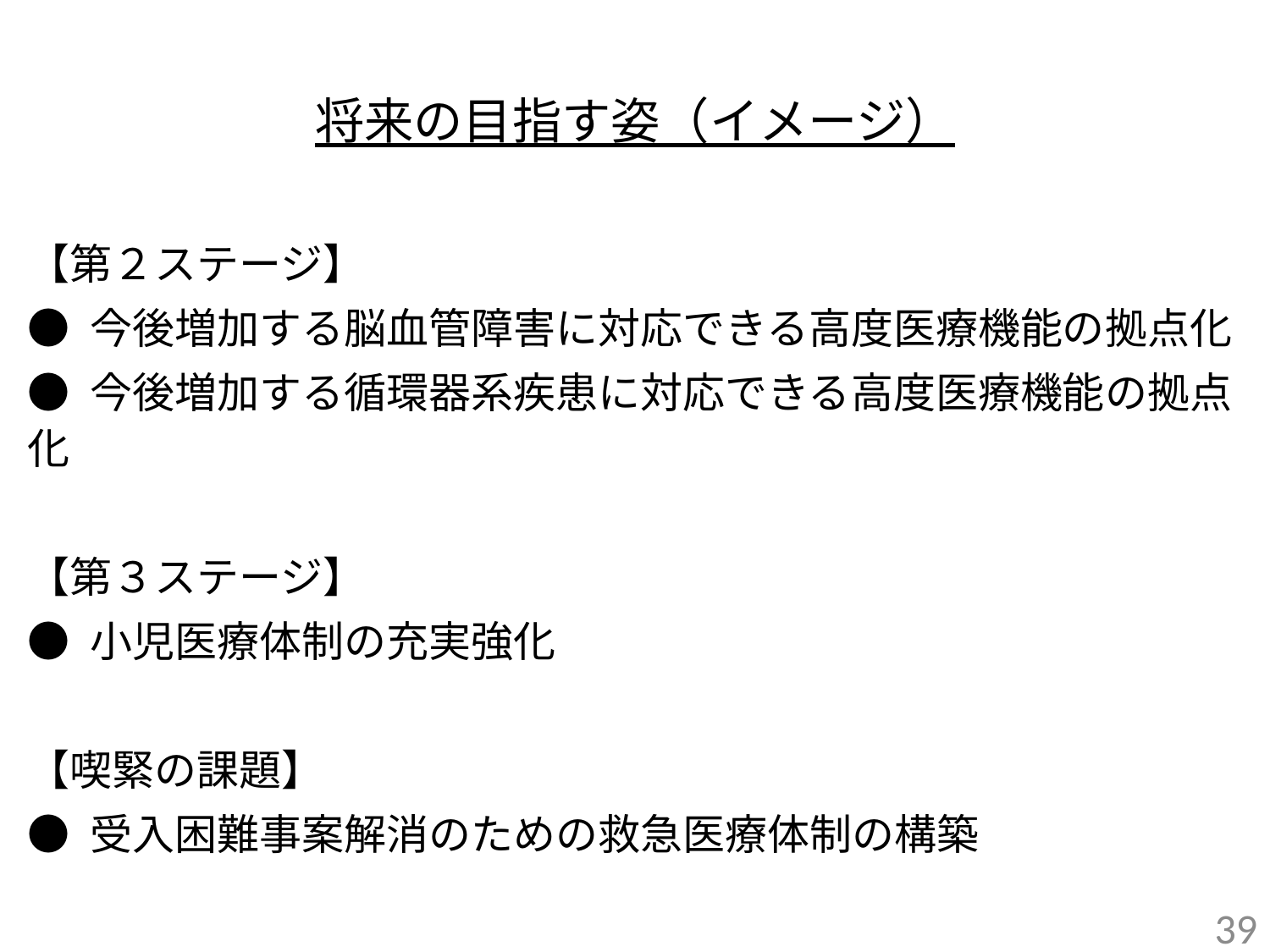

将来の目指す姿（イメージ）
【第２ステージ】
● 今後増加する脳血管障害に対応できる高度医療機能の拠点化
● 今後増加する循環器系疾患に対応できる高度医療機能の拠点化

【第３ステージ】
● 小児医療体制の充実強化

【喫緊の課題】
● 受入困難事案解消のための救急医療体制の構築
39